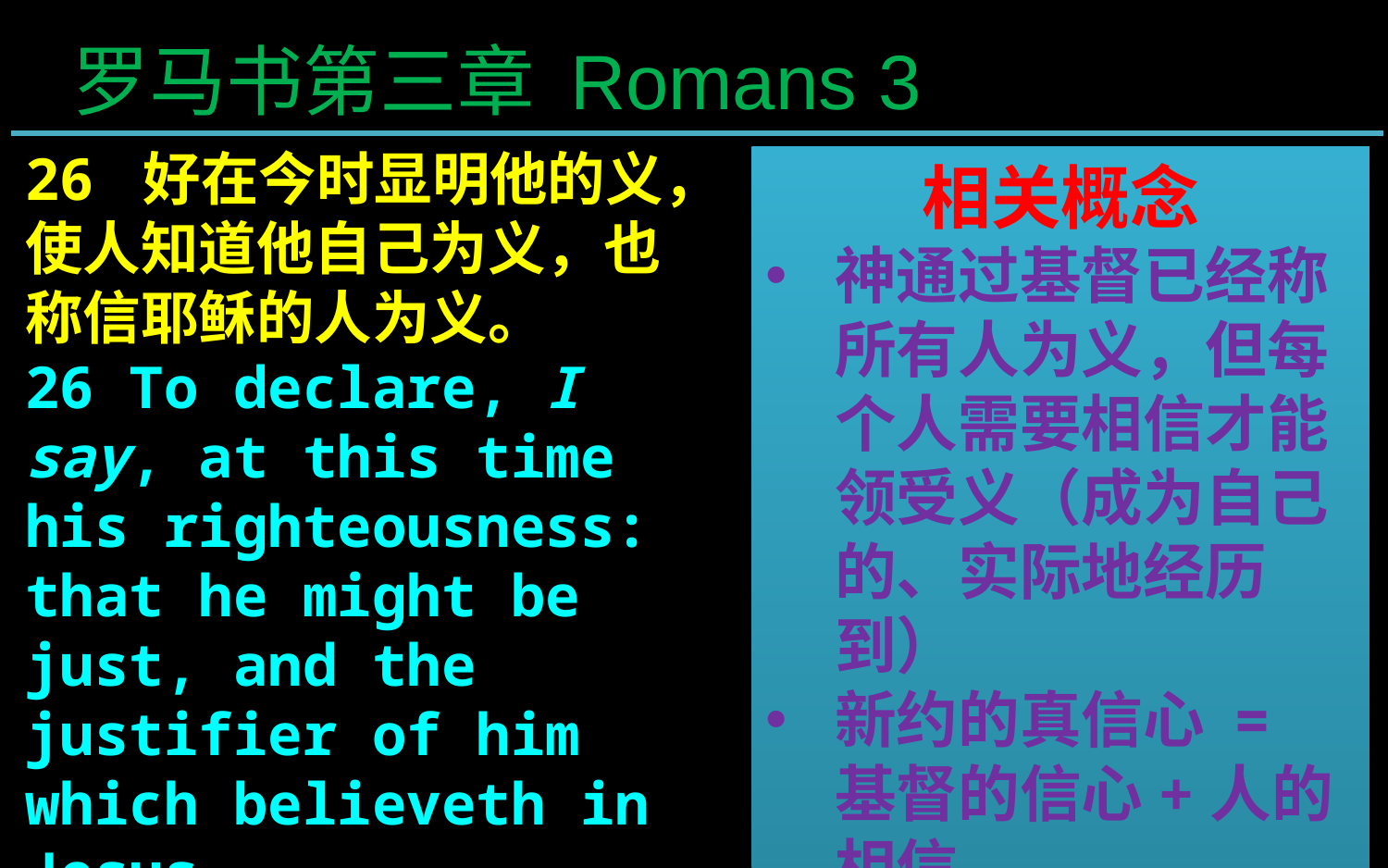

罗马书第三章 Romans 3
26 好在今时显明他的义，使人知道他自己为义，也称信耶稣的人为义。
26 To declare, I say, at this time his righteousness: that he might be just, and the justifier of him which believeth in Jesus.
相关概念
神通过基督已经称所有人为义，但每个人需要相信才能领受义（成为自己的、实际地经历到）
新约的真信心 = 基督的信心+人的相信